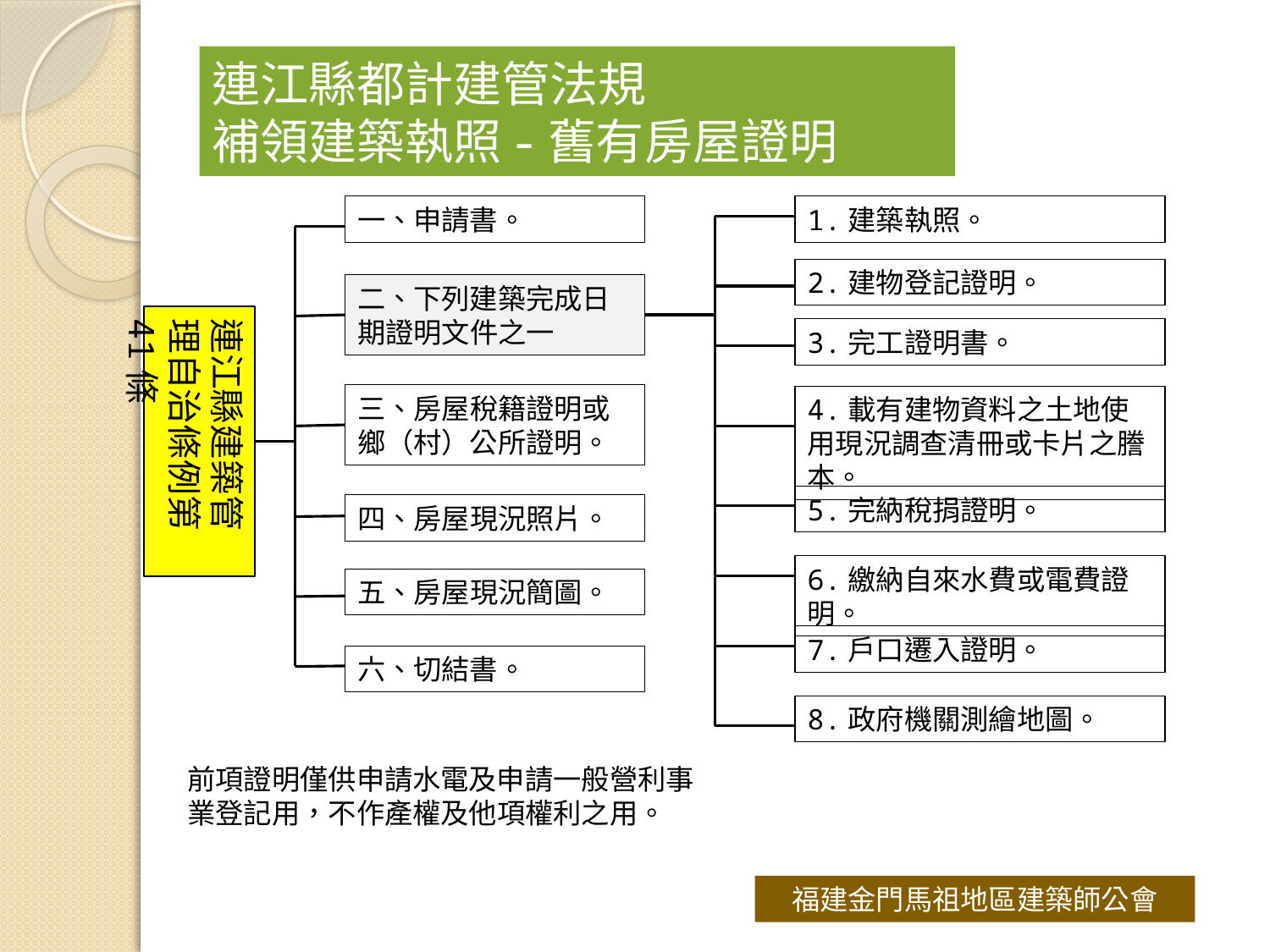

# 連江縣都計建管法規 補領建築執照-舊有房屋證明
一、申請書。
1.建築執照。
2.建物登記證明。
二、下列建築完成日期證明文件之一
連江縣建築管理自治條例第41條
3.完工證明書。
三、房屋稅籍證明或鄉（村）公所證明。
4.載有建物資料之土地使用現況調查清冊或卡片之謄本。
5.完納稅捐證明。
四、房屋現況照片。
6.繳納自來水費或電費證明。
五、房屋現況簡圖。
7.戶口遷入證明。
六、切結書。
8.政府機關測繪地圖。
前項證明僅供申請水電及申請一般營利事業登記用，不作產權及他項權利之用。
福建金門馬祖地區建築師公會